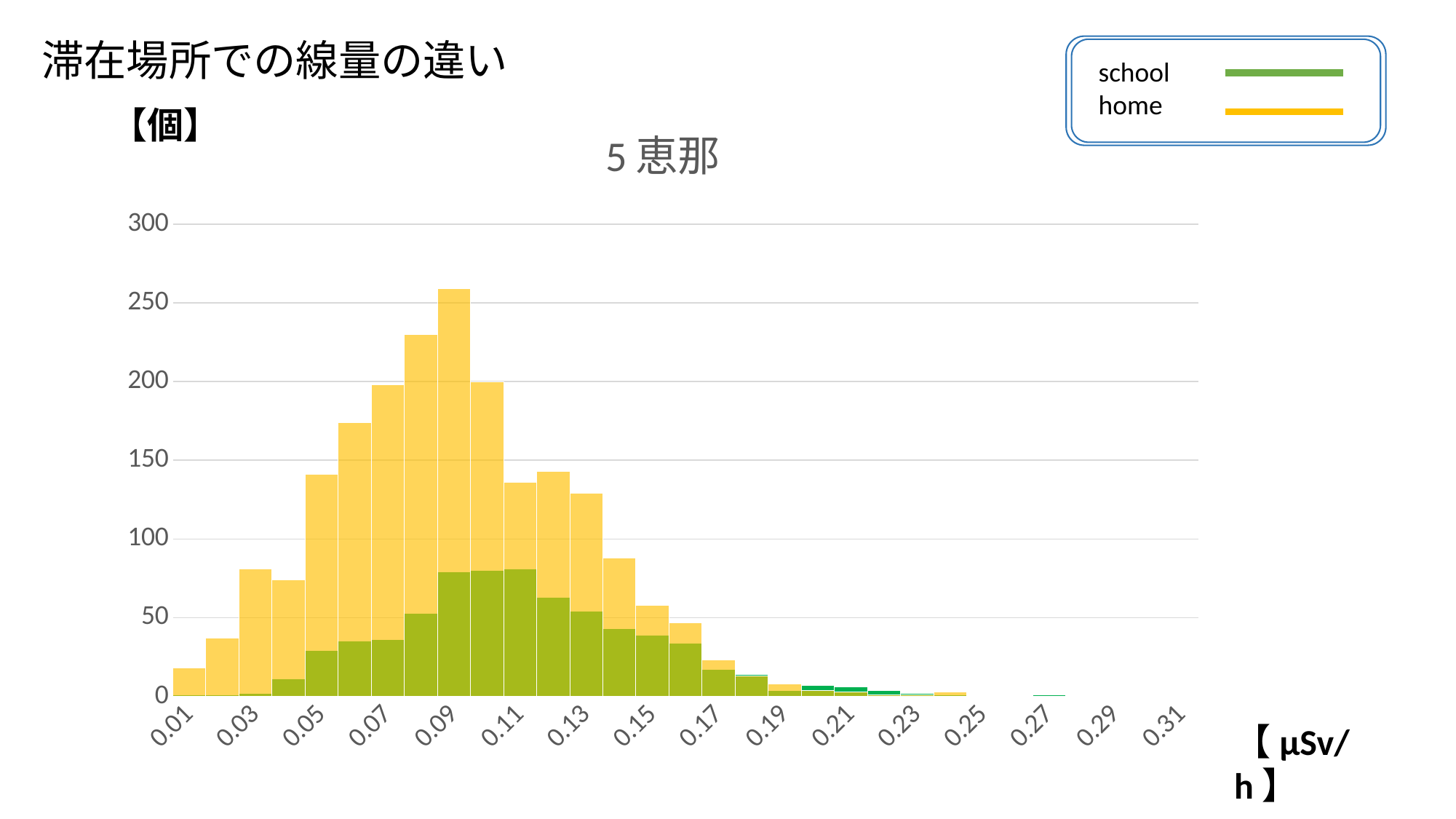

滞在場所での線量の違い

school
home

### Chart: 5恵那

| Category |  |  |
|---|---|---|
| 0.01 | 1.0 | 18.0 |
| 0.02 | 1.0 | 37.0 |
| 0.03 | 2.0 | 81.0 |
| 0.04 | 11.0 | 74.0 |
| 0.05 | 29.0 | 141.0 |
| 0.06 | 35.0 | 174.0 |
| 7.0000000000000007E-2 | 36.0 | 198.0 |
| 0.08 | 53.0 | 230.0 |
| 0.09 | 79.0 | 259.0 |
| 0.1 | 80.0 | 200.0 |
| 0.11 | 81.0 | 136.0 |
| 0.12 | 63.0 | 143.0 |
| 0.13 | 54.0 | 129.0 |
| 0.14000000000000001 | 43.0 | 88.0 |
| 0.15 | 39.0 | 58.0 |
| 0.16 | 34.0 | 47.0 |
| 0.17 | 17.0 | 23.0 |
| 0.18 | 14.0 | 13.0 |
| 0.19 | 4.0 | 8.0 |
| 0.2 | 7.0 | 4.0 |
| 0.21 | 6.0 | 3.0 |
| 0.22 | 4.0 | 1.0 |
| 0.23 | 2.0 | 1.0 |
| 0.24 | 1.0 | 3.0 |
| 0.25 | 0.0 | 0.0 |
| 0.26 | 0.0 | 0.0 |
| 0.27 | 1.0 | 0.0 |
| 0.28000000000000003 | 0.0 | 0.0 |
| 0.28999999999999998 | 0.0 | 0.0 |
| 0.3 | 0.0 | 0.0 |
| 0.31 | 0.0 | 0.0 |
【個】

【µSv/h】